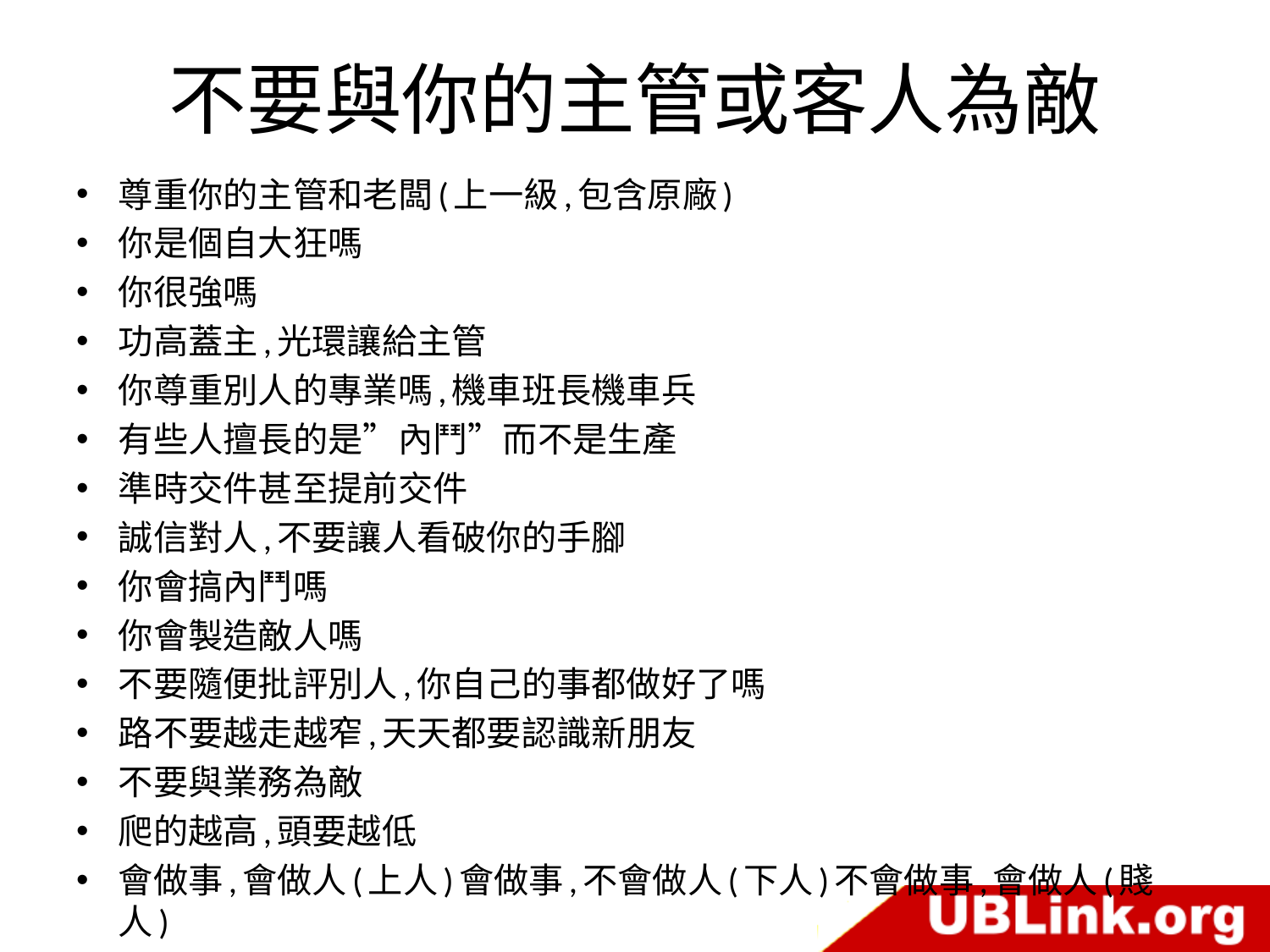

# 不要與你的主管或客人為敵
尊重你的主管和老闆(上一級,包含原廠)
你是個自大狂嗎
你很強嗎
功高蓋主,光環讓給主管
你尊重別人的專業嗎,機車班長機車兵
有些人擅長的是”內鬥”而不是生產
準時交件甚至提前交件
誠信對人,不要讓人看破你的手腳
你會搞內鬥嗎
你會製造敵人嗎
不要隨便批評別人,你自己的事都做好了嗎
路不要越走越窄,天天都要認識新朋友
不要與業務為敵
爬的越高,頭要越低
會做事,會做人(上人)會做事,不會做人(下人)不會做事,會做人(賤人)